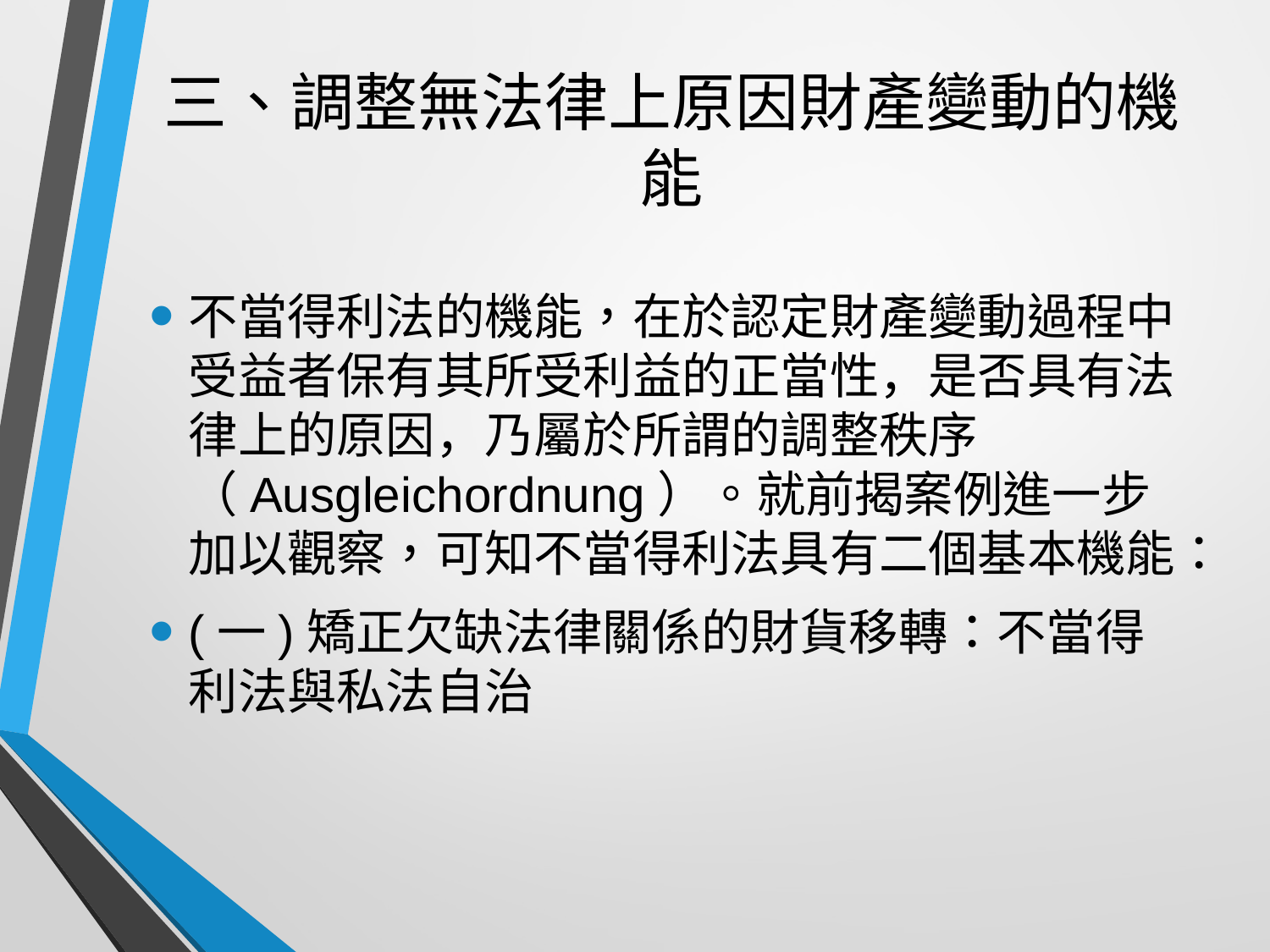

# 三、調整無法律上原因財產變動的機能
不當得利法的機能，在於認定財產變動過程中受益者保有其所受利益的正當性，是否具有法律上的原因，乃屬於所謂的調整秩序（Ausgleichordnung）。就前揭案例進一步加以觀察，可知不當得利法具有二個基本機能：
(一)矯正欠缺法律關係的財貨移轉：不當得利法與私法自治